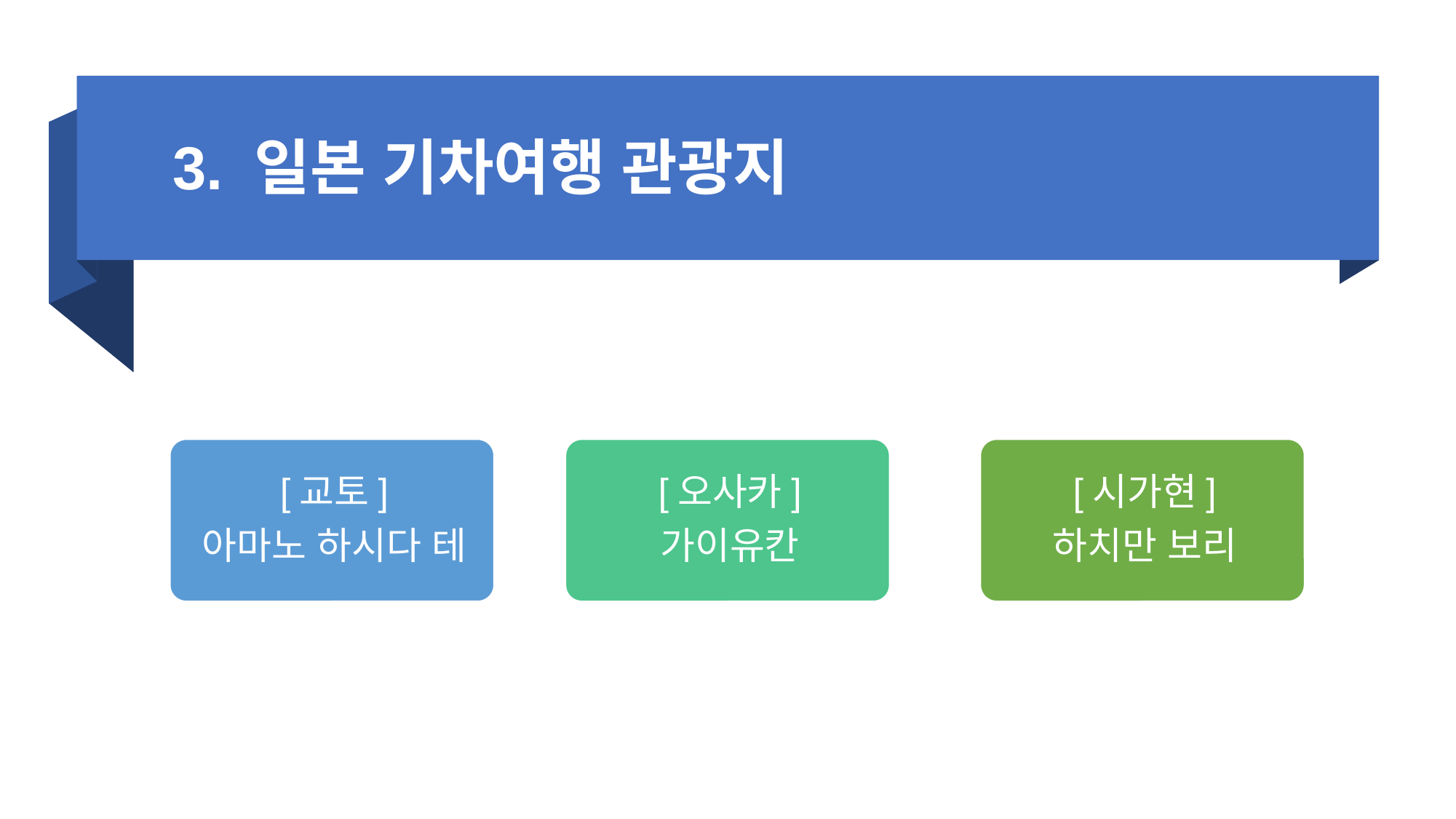

# 3. 일본 기차여행 관광지
[교토]
아마노 하시다 테
[오사카]
가이유칸
[시가현]
하치만 보리